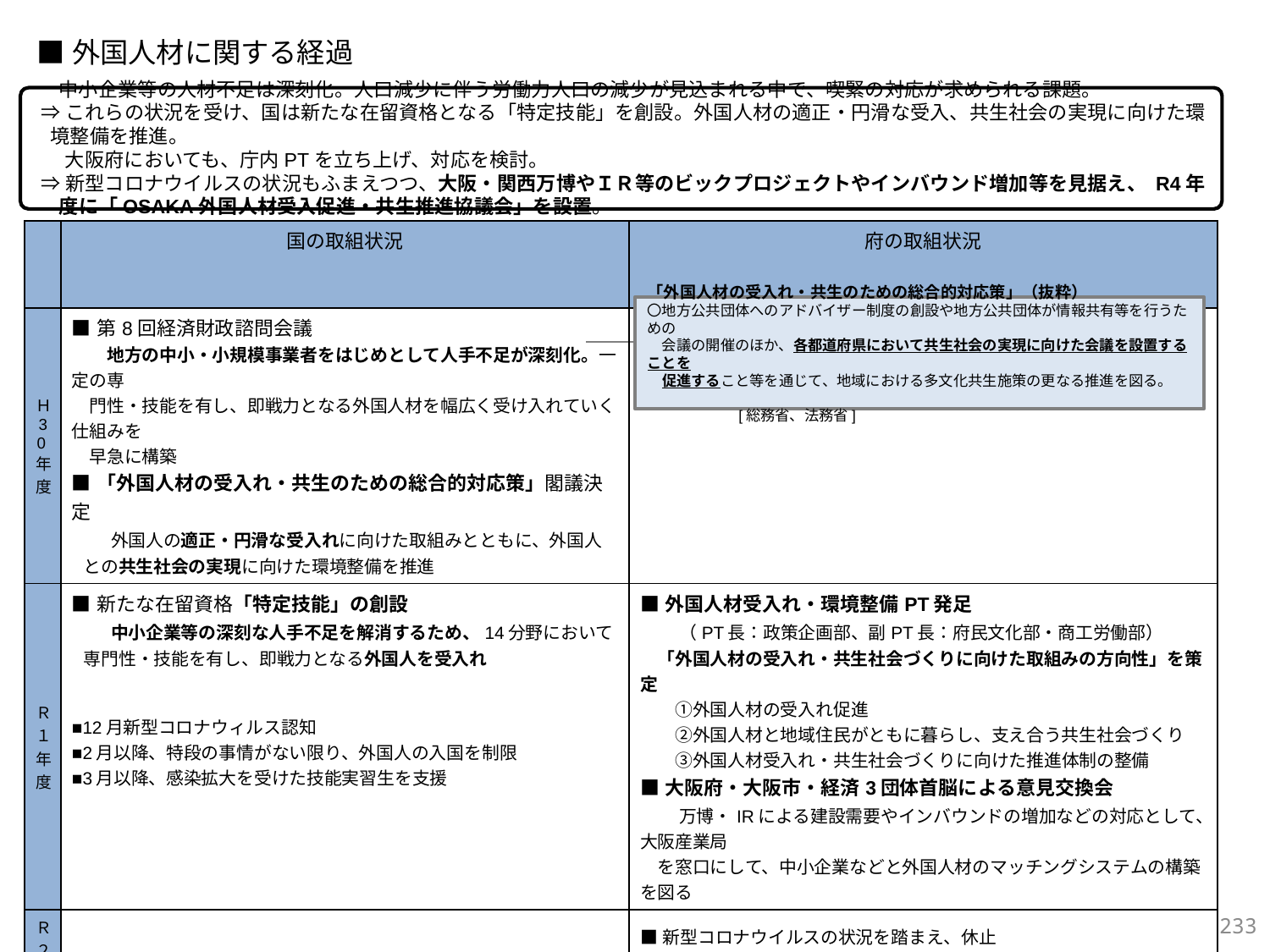

■外国人材に関する経過
　中小企業等の人材不足は深刻化。人口減少に伴う労働力人口の減少が見込まれる中で、喫緊の対応が求められる課題。
⇒これらの状況を受け、国は新たな在留資格となる「特定技能」を創設。外国人材の適正・円滑な受入、共生社会の実現に向けた環境整備を推進。
　 大阪府においても、庁内PTを立ち上げ、対応を検討。
⇒新型コロナウイルスの状況もふまえつつ、大阪・関西万博やＩＲ等のビックプロジェクトやインバウンド増加等を見据え、 R4年度に「OSAKA外国人材受入促進・共生推進協議会」を設置。

|  | 国の取組状況 | 府の取組状況 |
| --- | --- | --- |
| Ｈ30年度 | ■第8回経済財政諮問会議 　　地方の中小・小規模事業者をはじめとして人手不足が深刻化。一定の専 　門性・技能を有し、即戦力となる外国人材を幅広く受け入れていく仕組みを 　早急に構築 ■「外国人材の受入れ・共生のための総合的対応策」閣議決定 　　外国人の適正・円滑な受入れに向けた取組みとともに、外国人との共生社会の実現に向けた環境整備を推進 |  |
| Ｒ１年度 | ■新たな在留資格「特定技能」の創設 　　中小企業等の深刻な人手不足を解消するため、14分野において専門性・技能を有し、即戦力となる外国人を受入れ ■12月新型コロナウィルス認知 ■2月以降、特段の事情がない限り、外国人の入国を制限 ■3月以降、感染拡大を受けた技能実習生を支援 | ■外国人材受入れ・環境整備PT発足 　　（PT長：政策企画部、副PT長：府民文化部・商工労働部） 　「外国人材の受入れ・共生社会づくりに向けた取組みの方向性」を策定 　　①外国人材の受入れ促進　 　　②外国人材と地域住民がともに暮らし、支え合う共生社会づくり 　　③外国人材受入れ・共生社会づくりに向けた推進体制の整備 ■大阪府・大阪市・経済3団体首脳による意見交換会 　　万博・IRによる建設需要やインバウンドの増加などの対応として、大阪産業局 　を窓口にして、中小企業などと外国人材のマッチングシステムの構築を図る |
| Ｒ２年度 | ■5月以降、帰国が困難な外国人の在留資格を変更 | ■新型コロナウイルスの状況を踏まえ、休止 ■上記取組の方向性②の施策を新規拡充して実施 ■外国人雇用事業者・外国人労働者のアンケート調査 |
| Ｒ３年度 | ■特定技能の在留期間延長に向け、検討開始 ■入国制限の緩和（3月以降段階的に実施） | ■外国人雇用事業者向けヒアリング調査 ■R３年度第１回外国人受入れ・環境整備PT開催　 ■地域協議会の設置に向け、関係機関等と調整 |
| Ｒ４年度 | ■特定技能・技能実習の制度見直しを検討 ■10月以降、入国者数の上限を撤廃 | ■６月～OSAKA外国人材受入促進・共生推進協議会に関する準備会設置、 　　　　　　準備会WGを開催 ■９月　OSAKA外国人材受入促進・共生推進協議会を設置 　　 （上記取組の方向性③）　(大阪版地域協議会) |
「外国人材の受入れ・共生のための総合的対応策」（抜粋）
〇地方公共団体へのアドバイザー制度の創設や地方公共団体が情報共有等を行うための
　会議の開催のほか、各都道府県において共生社会の実現に向けた会議を設置することを
　促進すること等を通じて、地域における多文化共生施策の更なる推進を図る。
　　　　　　　　　　　　　　　　　　　　　　　　　　　　　　　　　　　　　　　　　　　[総務省、法務省]
233